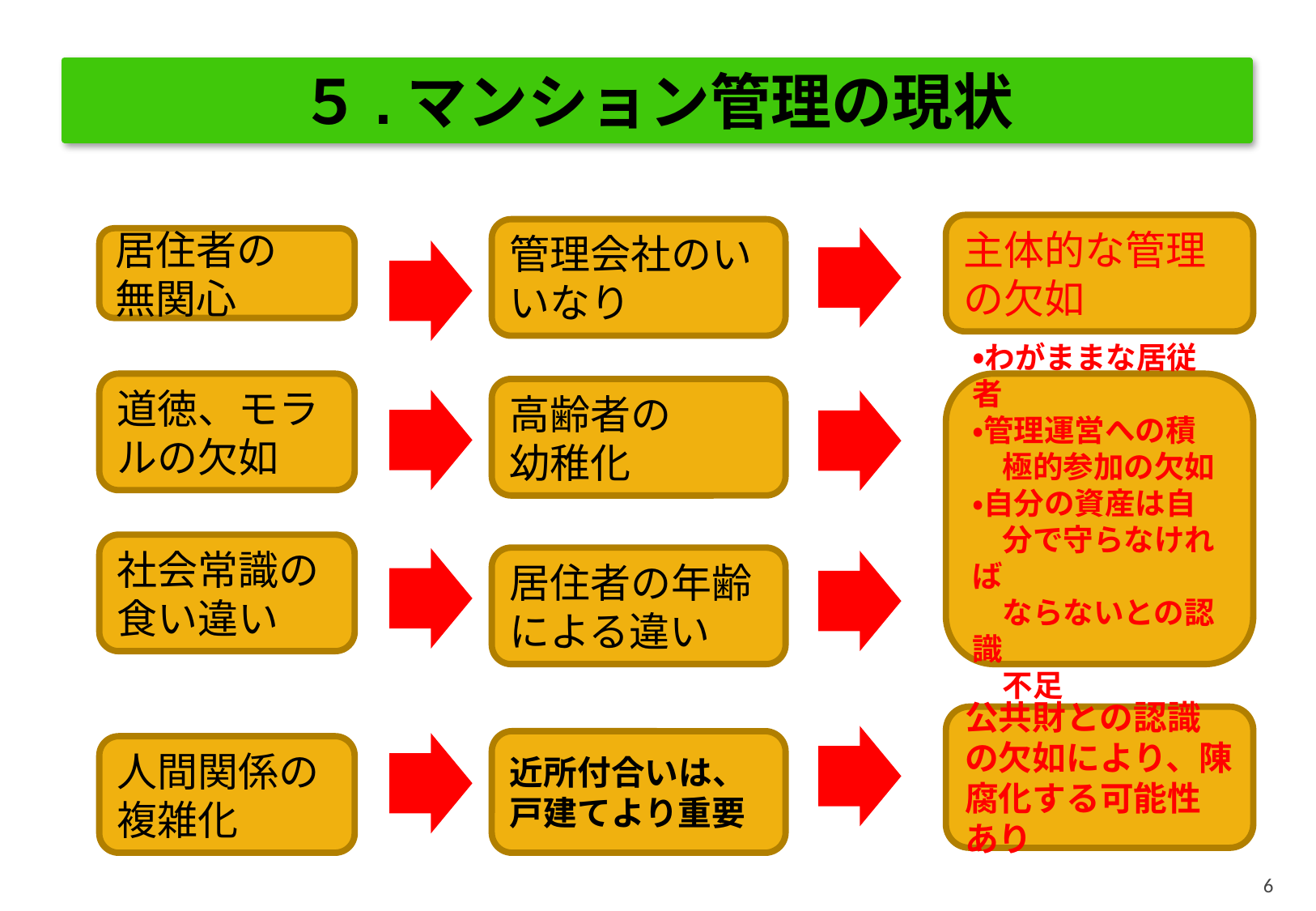

５.マンション管理の現状
主体的な管理の欠如
管理会社のいいなり

居住者の
無関心

道徳、モラルの欠如
・わがままな居従者
・管理運営への積
　極的参加の欠如
・自分の資産は自
　分で守らなければ
　ならないとの認識
　不足
高齢者の
幼稚化

社会常識の食い違い
居住者の年齢による違い

公共財との認識の欠如により、陳腐化する可能性あり

近所付合いは、戸建てより重要

人間関係の複雑化

6